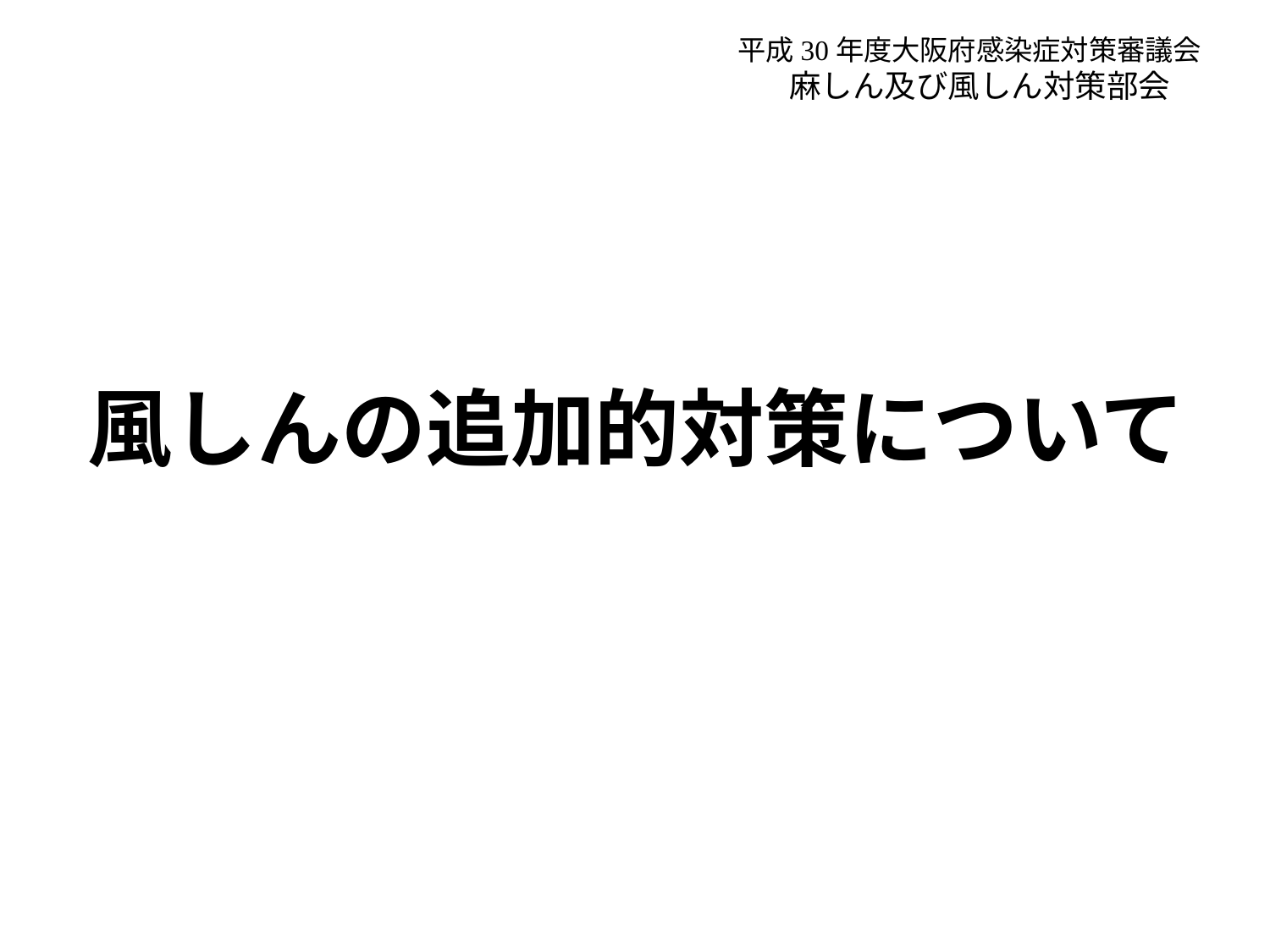

平成30年度大阪府感染症対策審議会
麻しん及び風しん対策部会
# 風しんの追加的対策について